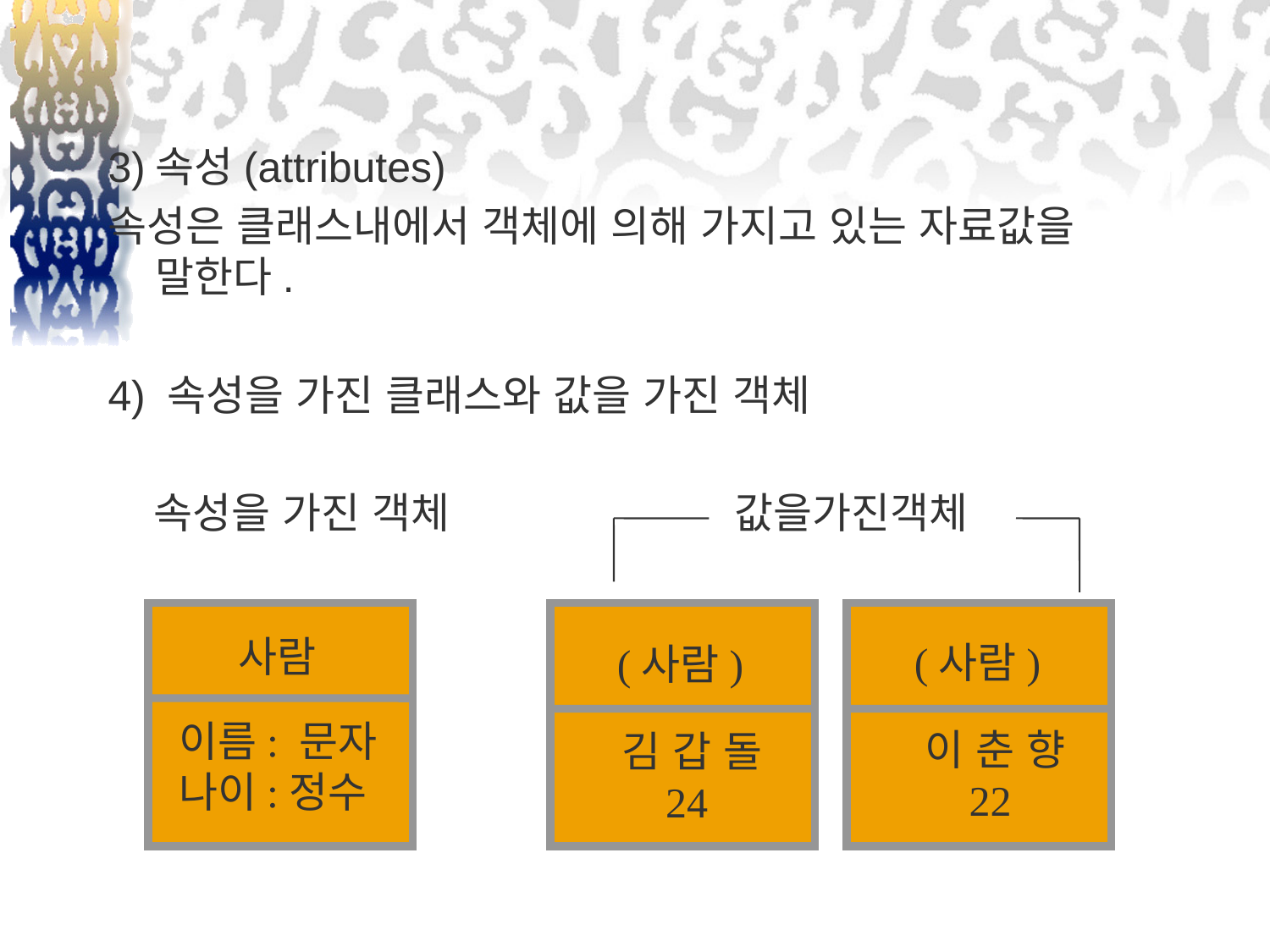

3)속성(attributes)
속성은 클래스내에서 객체에 의해 가지고 있는 자료값을 말한다.

4) 속성을 가진 클래스와 값을 가진 객체

   속성을 가진 객체                        값을가진객체

(사람)
 김 갑 돌
      24

(사람)
 이 춘 향
      22
사람

이름: 문자
나이:정수